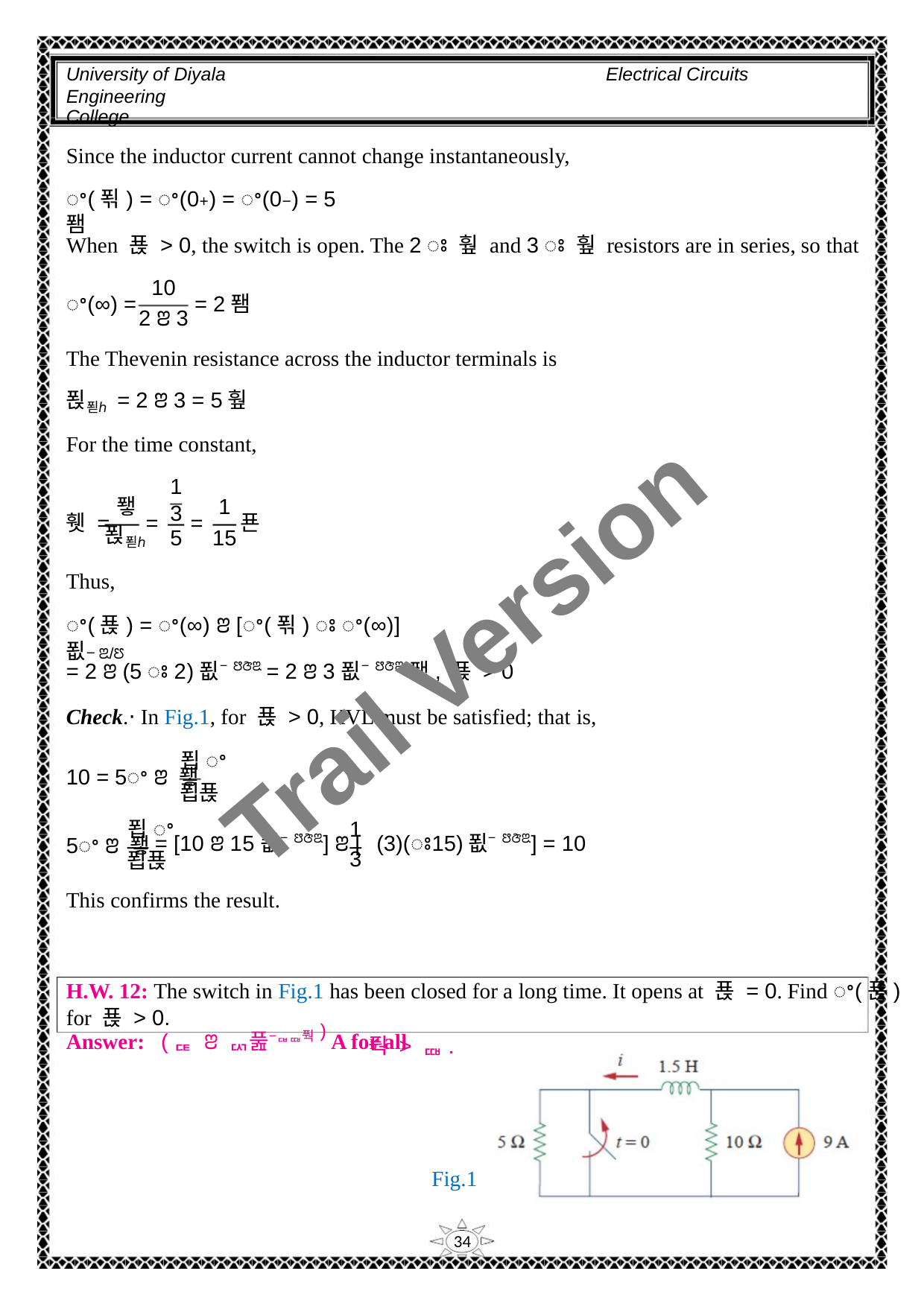

University of Diyala
Engineering College
Electrical Circuits
Since the inductor current cannot change instantaneously,
ꢀ(푂) = ꢀ(0+) = ꢀ(0−) = 5퐴
When 푡 > 0, the switch is open. The 2 ꢁ 훺 and 3 ꢁ 훺 resistors are in series, so that
10
ꢀ(∞) =
= 2퐴
2 ꢂ 3
The Thevenin resistance across the inductor terminals is
푅푇ℎ = 2 ꢂ 3 = 5훺
For the time constant,
1
퐿
1
3
5
휏 =
=
=
푠
푅푇ℎ
15
Thus,
Trail Version
Trail Version
Trail Version
Trail Version
Trail Version
Trail Version
Trail Version
Trail Version
Trail Version
Trail Version
Trail Version
Trail Version
Trail Version
ꢀ(푡) = ꢀ(∞) ꢂ [ꢀ(푂) ꢁ ꢀ(∞)]푒−ꢃ/ꢄ
= 2 ꢂ (5 ꢁ 2)푒−ꢅꢆꢃ = 2 ꢂ 3푒−ꢅꢆꢃ퐴, 푡 > 0
Check.⋅ In Fig.1, for 푡 > 0, KVL must be satisfied; that is,
푑ꢀ
10 = 5ꢀ ꢂ 퐿
푑푡
푑ꢀ
푑푡
1
= [10 ꢂ 15푒−ꢅꢆꢃ] ꢂ [ (3)(ꢁ15)푒−ꢅꢆꢃ] = 10
3
5ꢀ ꢂ 퐿
This confirms the result.
H.W. 12: The switch in Fig.1 has been closed for a long time. It opens at 푡 = 0. Find ꢀ(푡)
for 푡 > 0.
Answer: (ퟔ ꢂ ퟑ풆−ퟏퟎ풕) A for all
풕 > ퟎ.
Fig.1
34